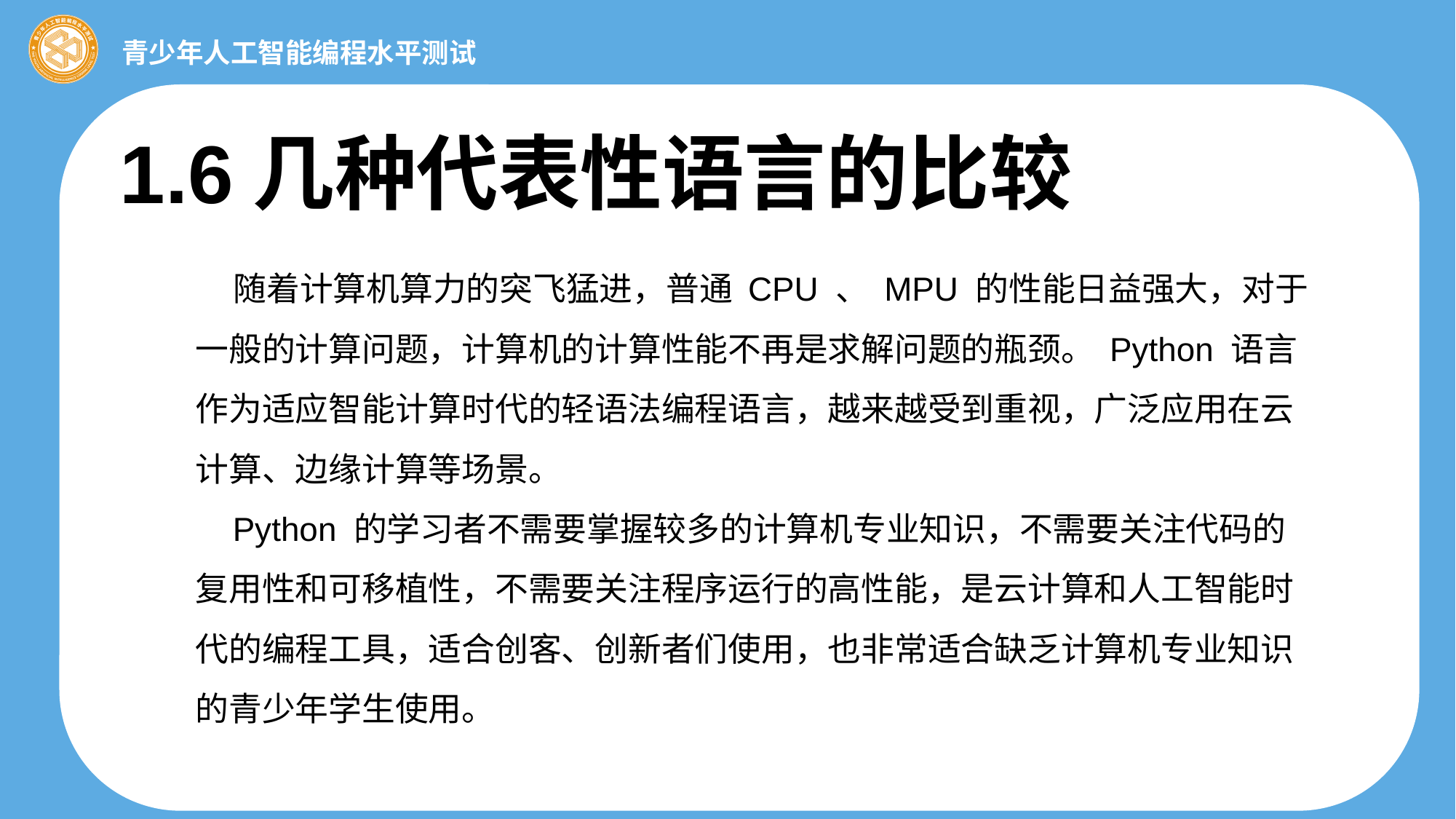

1.6几种代表性语言的比较
    随着计算机算力的突飞猛进，普通 CPU 、 MPU 的性能日益强大，对于一般的计算问题，计算机的计算性能不再是求解问题的瓶颈。 Python 语言作为适应智能计算时代的轻语法编程语言，越来越受到重视，广泛应用在云计算、边缘计算等场景。
    Python 的学习者不需要掌握较多的计算机专业知识，不需要关注代码的复用性和可移植性，不需要关注程序运行的高性能，是云计算和人工智能时代的编程工具，适合创客、创新者们使用，也非常适合缺乏计算机专业知识的青少年学生使用。